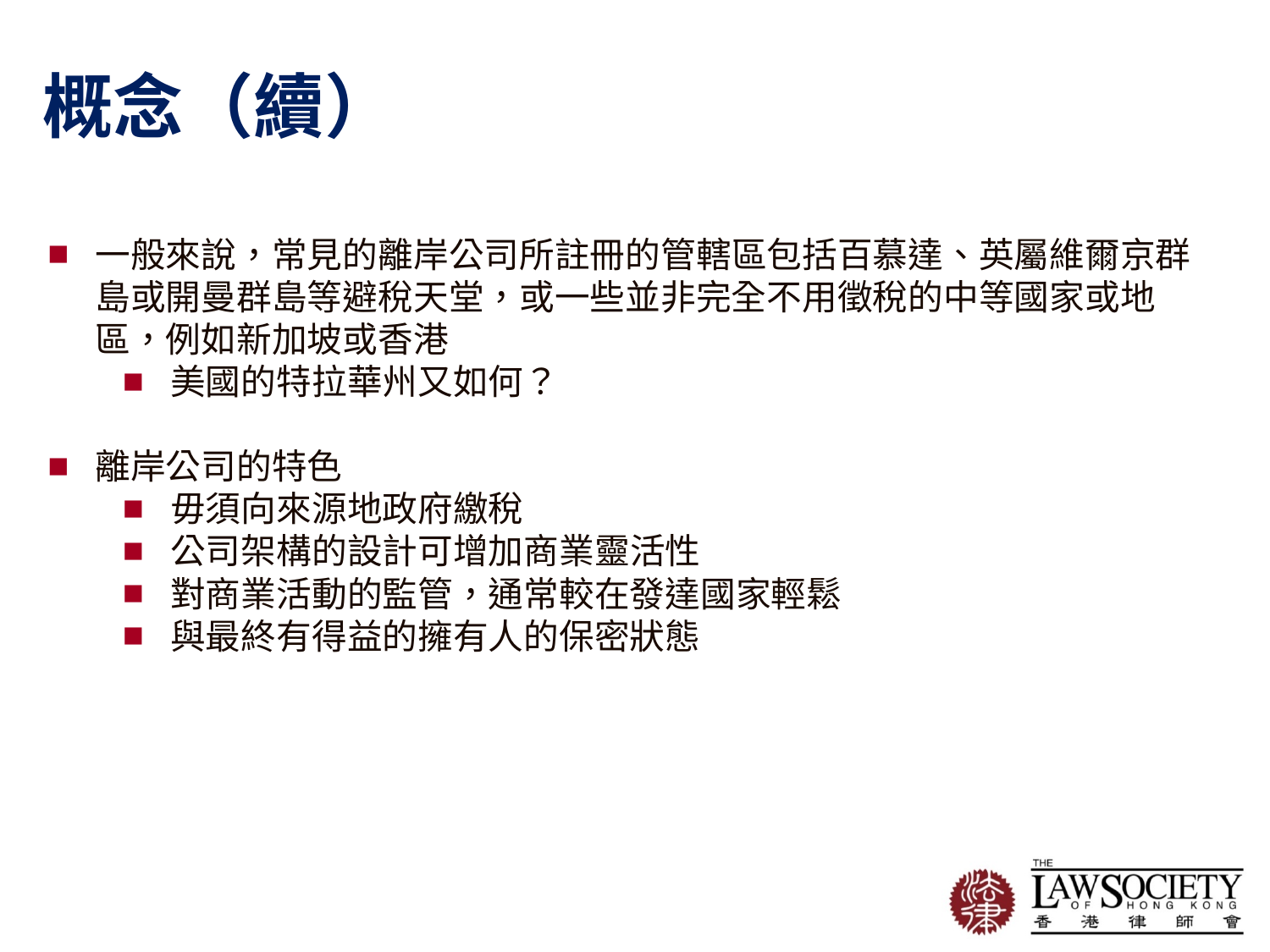

概念（續）
一般來說，常見的離岸公司所註冊的管轄區包括百慕達、英屬維爾京群島或開曼群島等避稅天堂，或一些並非完全不用徵稅的中等國家或地區，例如新加坡或香港
美國的特拉華州又如何？

離岸公司的特色
毋須向來源地政府繳稅
公司架構的設計可增加商業靈活性
對商業活動的監管，通常較在發達國家輕鬆
與最終有得益的擁有人的保密狀態